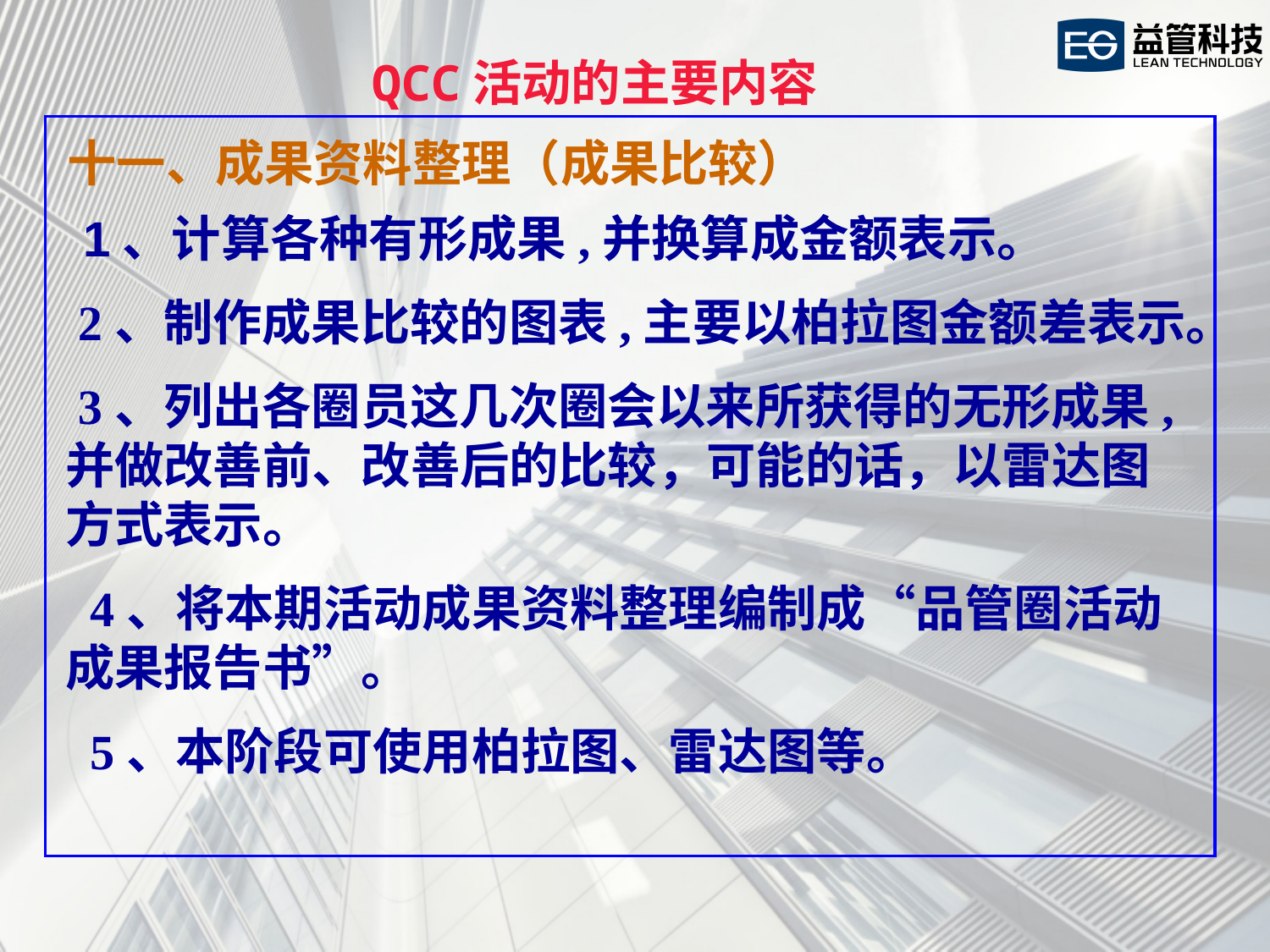

QCC活动的主要内容

十一、成果资料整理（成果比较）
  1、计算各种有形成果,并换算成金额表示。
 2、制作成果比较的图表,主要以柏拉图金额差表示。
 3、列出各圈员这几次圈会以来所获得的无形成果,并做改善前、改善后的比较，可能的话，以雷达图方式表示。
  4、将本期活动成果资料整理编制成“品管圈活动成果报告书”。
  5、本阶段可使用柏拉图、雷达图等。